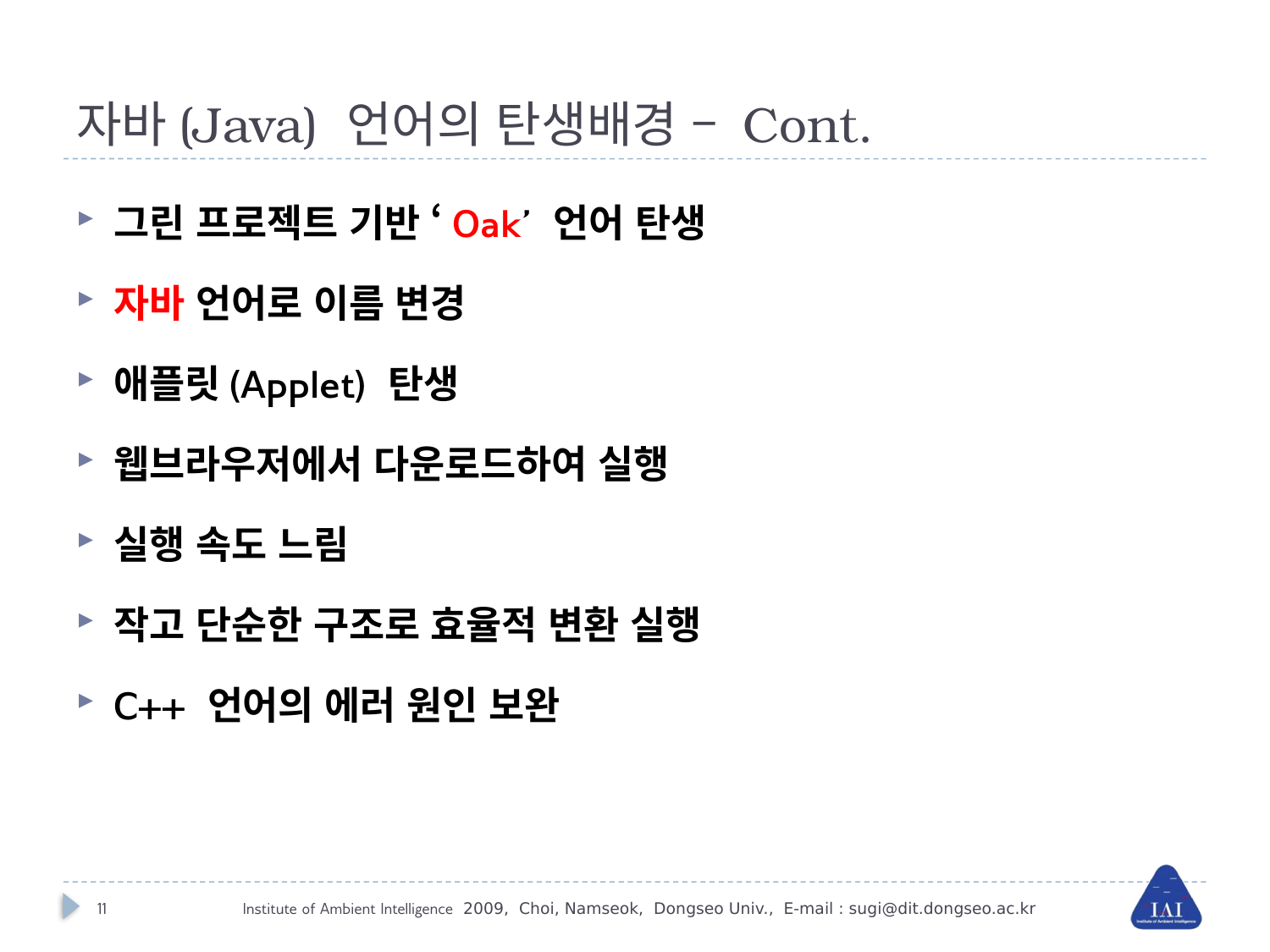

# 자바(Java) 언어의 탄생배경 – Cont.
그린 프로젝트 기반 ‘Oak’ 언어 탄생
자바 언어로 이름 변경
애플릿(Applet) 탄생
웹브라우저에서 다운로드하여 실행
실행 속도 느림
작고 단순한 구조로 효율적 변환 실행
C++ 언어의 에러 원인 보완